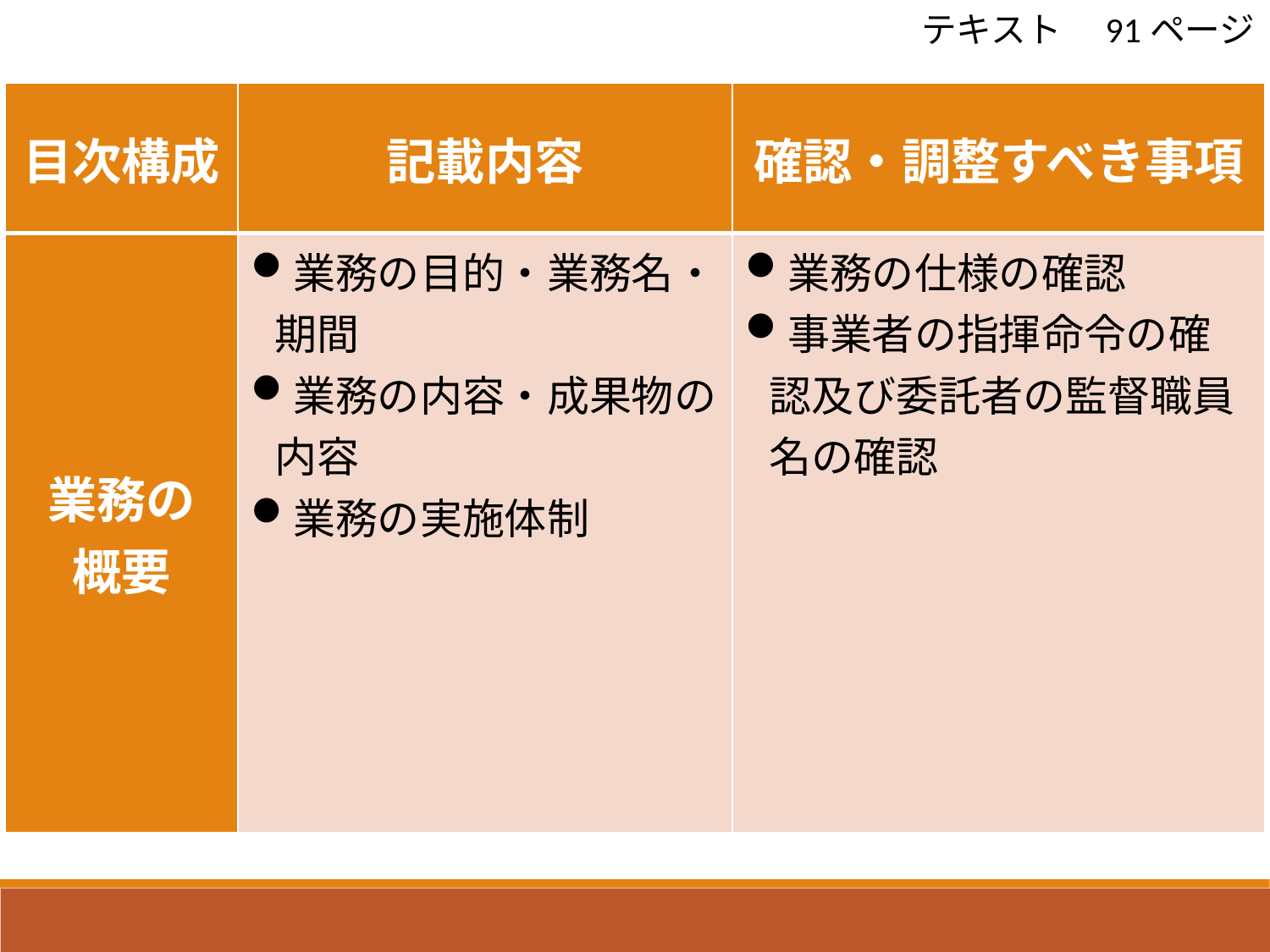

テキスト　91ページ
| 目次構成 | 記載内容 | 確認・調整すべき事項 |
| --- | --- | --- |
| 業務の 概要 | 業務の目的・業務名・期間 業務の内容・成果物の内容 業務の実施体制 | 業務の仕様の確認 事業者の指揮命令の確認及び委託者の監督職員名の確認 |